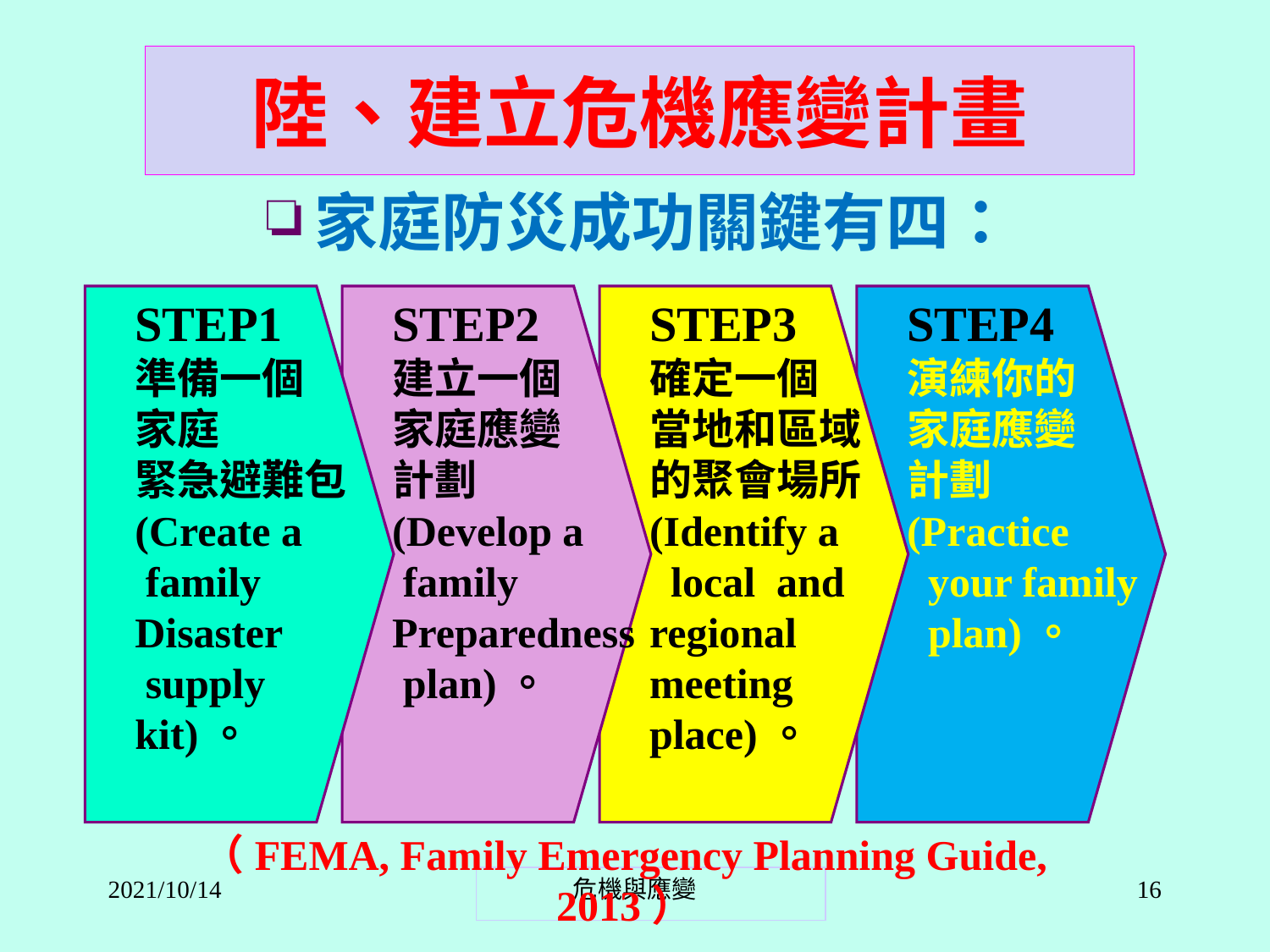

# 陸、建立危機應變計畫
家庭防災成功關鍵有四：

STEP1
準備一個
家庭
緊急避難包
(Create a
 family
Disaster
 supply
kit)。
STEP2
建立一個
家庭應變
計劃
(Develop a
 family
Preparedness
 plan)。
STEP3
確定一個
當地和區域
的聚會場所
(Identify a
  local  and
regional
meeting
place)。
STEP4
演練你的
家庭應變
計劃
(Practice
  your family
  plan)。
（FEMA, Family Emergency Planning Guide, 2013）
2021/10/14
危機與應變
16